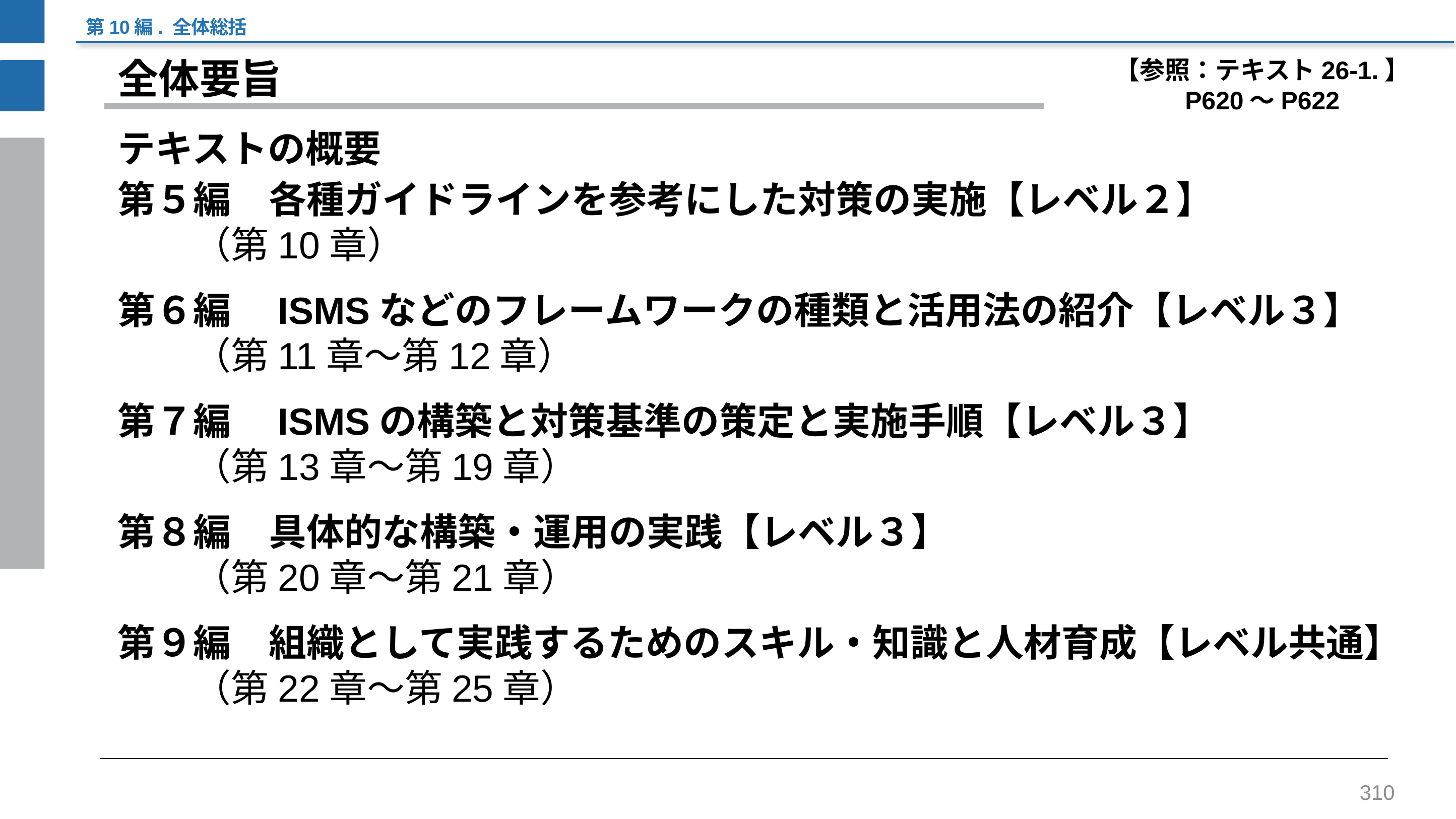

第10編. 全体総括
【参照：テキスト26-1.】
P620～P622
全体要旨

テキストの概要
第５編　各種ガイドラインを参考にした対策の実施【レベル２】
　　（第10章）

第６編　ISMSなどのフレームワークの種類と活用法の紹介【レベル３】
　　（第11章～第12章）

第７編　ISMSの構築と対策基準の策定と実施手順【レベル３】
　　（第13章～第19章）

第８編　具体的な構築・運用の実践【レベル３】
　　（第20章～第21章）

第９編　組織として実践するためのスキル・知識と人材育成【レベル共通】
　　（第22章～第25章）

310